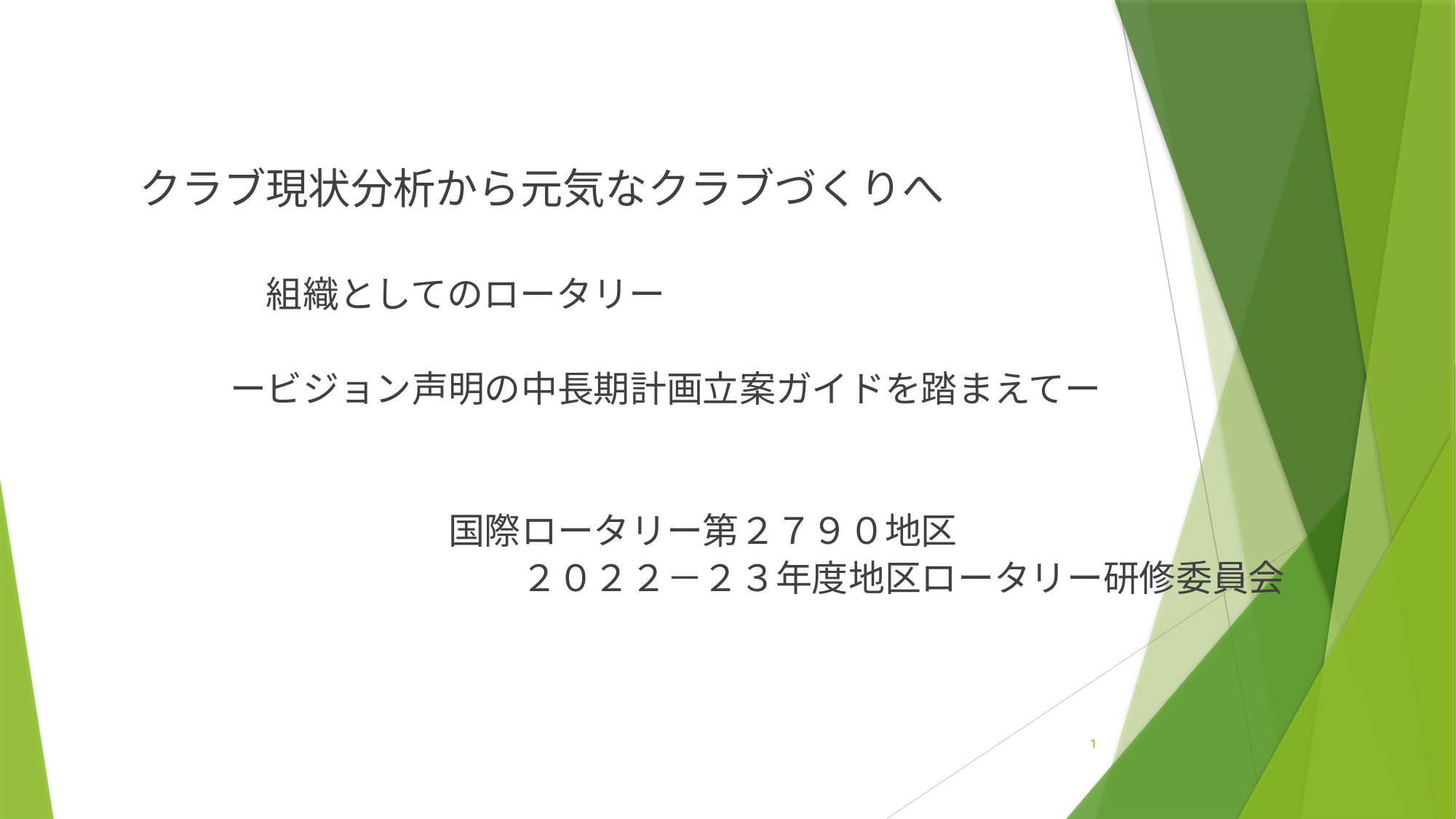

クラブ現状分析から元気なクラブづくりへ

　　　　　組織としてのロータリー

　　　　ービジョン声明の中長期計画立案ガイドを踏まえてー

　　　　　　　　　　国際ロータリー第２７９０地区
　　　　　　　　　　　　２０２２－２３年度地区ロータリー研修委員会

1